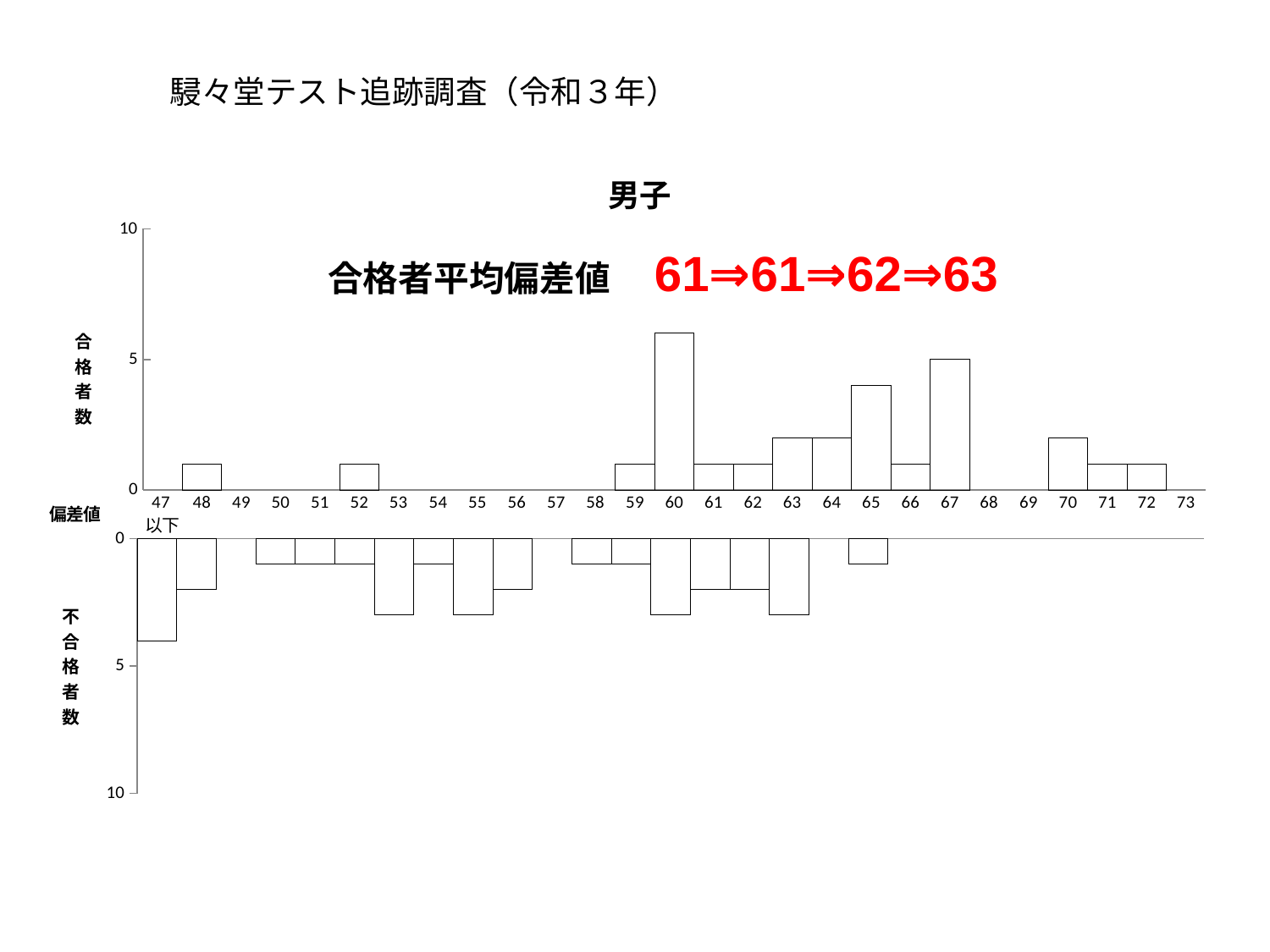

駸々堂テスト追跡調査（令和３年）

### Chart: 男子

| Category | 合格者数 |
|---|---|
| 47以下 | None |
| 48 | 1.0 |
| 49 | None |
| 50 | None |
| 51 | None |
| 52 | 1.0 |
| 53 | None |
| 54 | None |
| 55 | None |
| 56 | None |
| 57 | None |
| 58 | None |
| 59 | 1.0 |
| 60 | 6.0 |
| 61 | 1.0 |
| 62 | 1.0 |
| 63 | 2.0 |
| 64 | 2.0 |
| 65 | 4.0 |
| 66 | 1.0 |
| 67 | 5.0 |
| 68 | None |
| 69 | None |
| 70 | 2.0 |
| 71 | 1.0 |
| 72 | 1.0 |
| 73 | None |

### Chart

| Category | 不合格者数 |
|---|---|
| 47以下 | 4.0 |
| 48 | 2.0 |
| 49 | None |
| 50 | 1.0 |
| 51 | 1.0 |
| 52 | 1.0 |
| 53 | 3.0 |
| 54 | 1.0 |
| 55 | 3.0 |
| 56 | 2.0 |
| 57 | None |
| 58 | 1.0 |
| 59 | 1.0 |
| 60 | 3.0 |
| 61 | 2.0 |
| 62 | 2.0 |
| 63 | 3.0 |
| 64 | None |
| 65 | 1.0 |
| 66 | None |
| 67 | None |
| 68 | None |
| 69 | None |
| 70 | None |
| 71 | None |
| 72 | None |
| 73 | None |
合格者平均偏差値　61⇒61⇒62⇒63